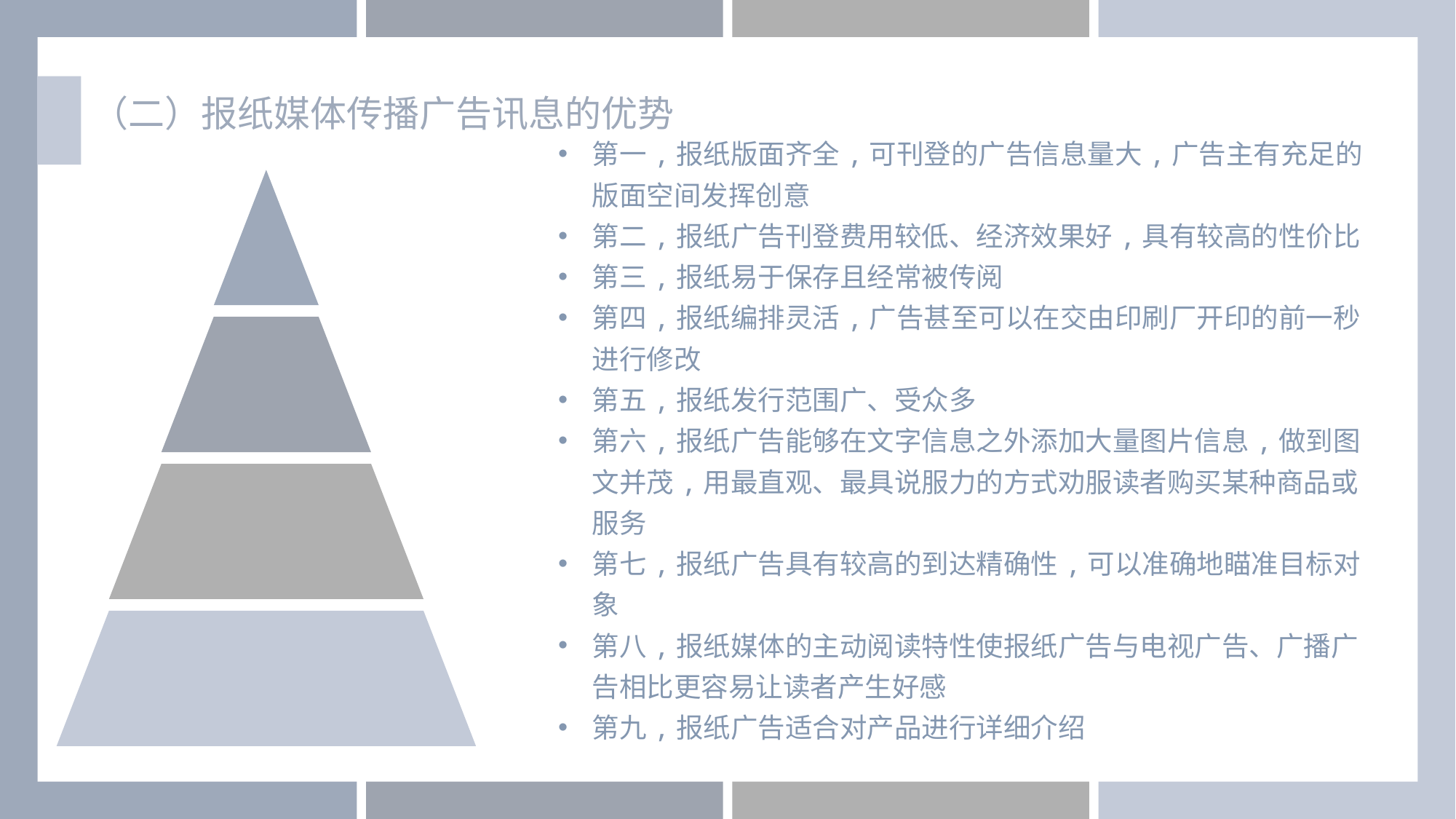

（二）报纸媒体传播广告讯息的优势
第一,报纸版面齐全,可刊登的广告信息量大,广告主有充足的版面空间发挥创意
第二,报纸广告刊登费用较低、经济效果好,具有较高的性价比
第三,报纸易于保存且经常被传阅
第四,报纸编排灵活,广告甚至可以在交由印刷厂开印的前一秒进行修改
第五,报纸发行范围广、受众多
第六,报纸广告能够在文字信息之外添加大量图片信息,做到图文并茂,用最直观、最具说服力的方式劝服读者购买某种商品或服务
第七,报纸广告具有较高的到达精确性,可以准确地瞄准目标对象
第八,报纸媒体的主动阅读特性使报纸广告与电视广告、广播广告相比更容易让读者产生好感
第九,报纸广告适合对产品进行详细介绍